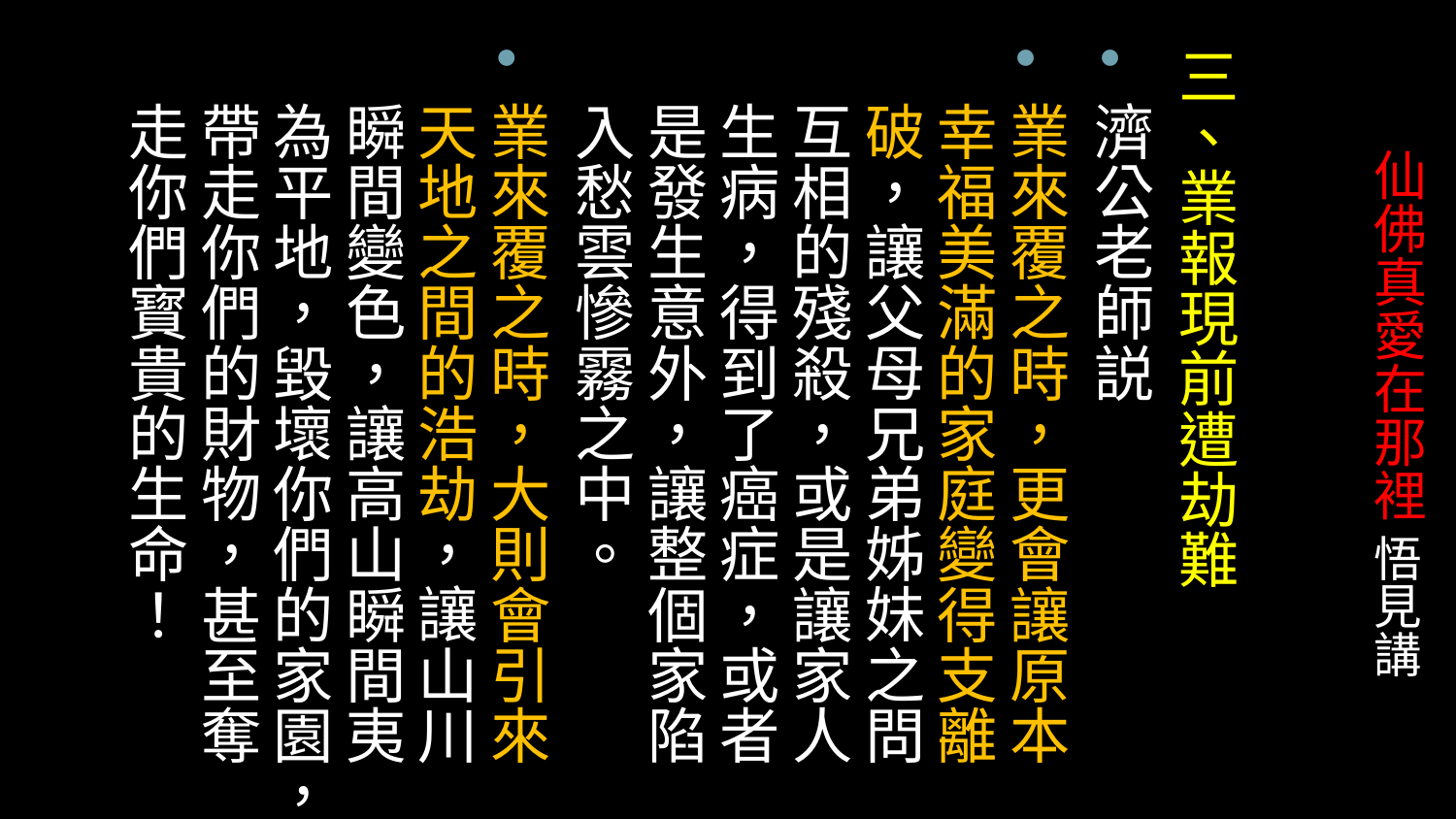

三、業報現前遭劫難
濟公老師説
業來覆之時，更會讓原本幸福美滿的家庭變得支離破，讓父母兄弟姊妹之問互相的殘殺，或是讓家人生病，得到了癌症，或者是發生意外，讓整個家陷入愁雲慘霧之中。
業來覆之時，大則會引來天地之間的浩劫，讓山川瞬間變色，讓高山瞬間夷為平地，毀壞你們的家園，帶走你們的財物，甚至奪走你們寳貴的生命！

# 仙佛真愛在那裡 悟見講